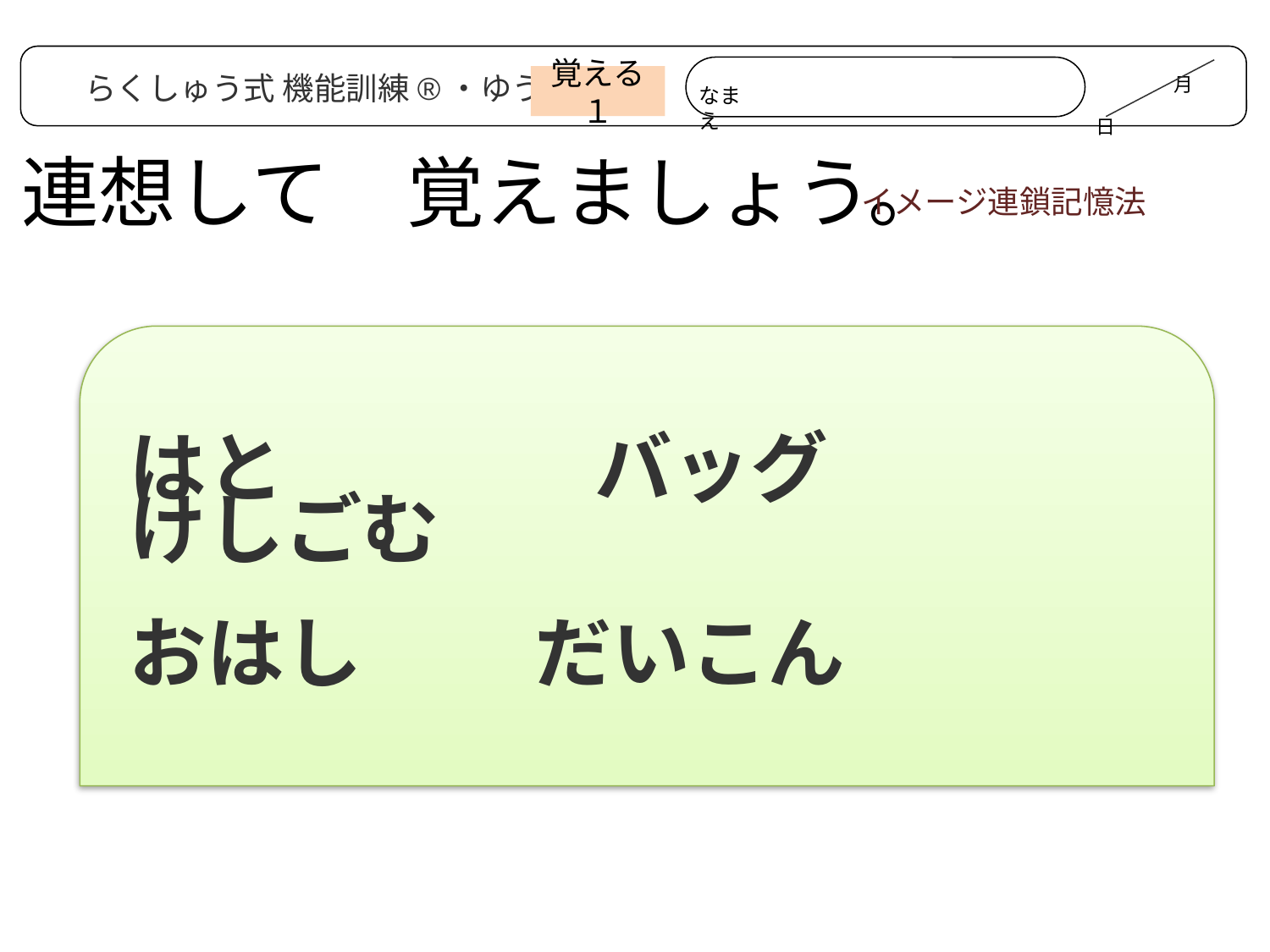

月
　　　　　　　　　　　　　日

なまえ
らくしゅう式 機能訓練®・ゆうゆう
覚える１
　連想して　覚えましょう。
イメージ連鎖記憶法

はと　　　　バッグ　　　　けしごむ

おはし　　 だいこん